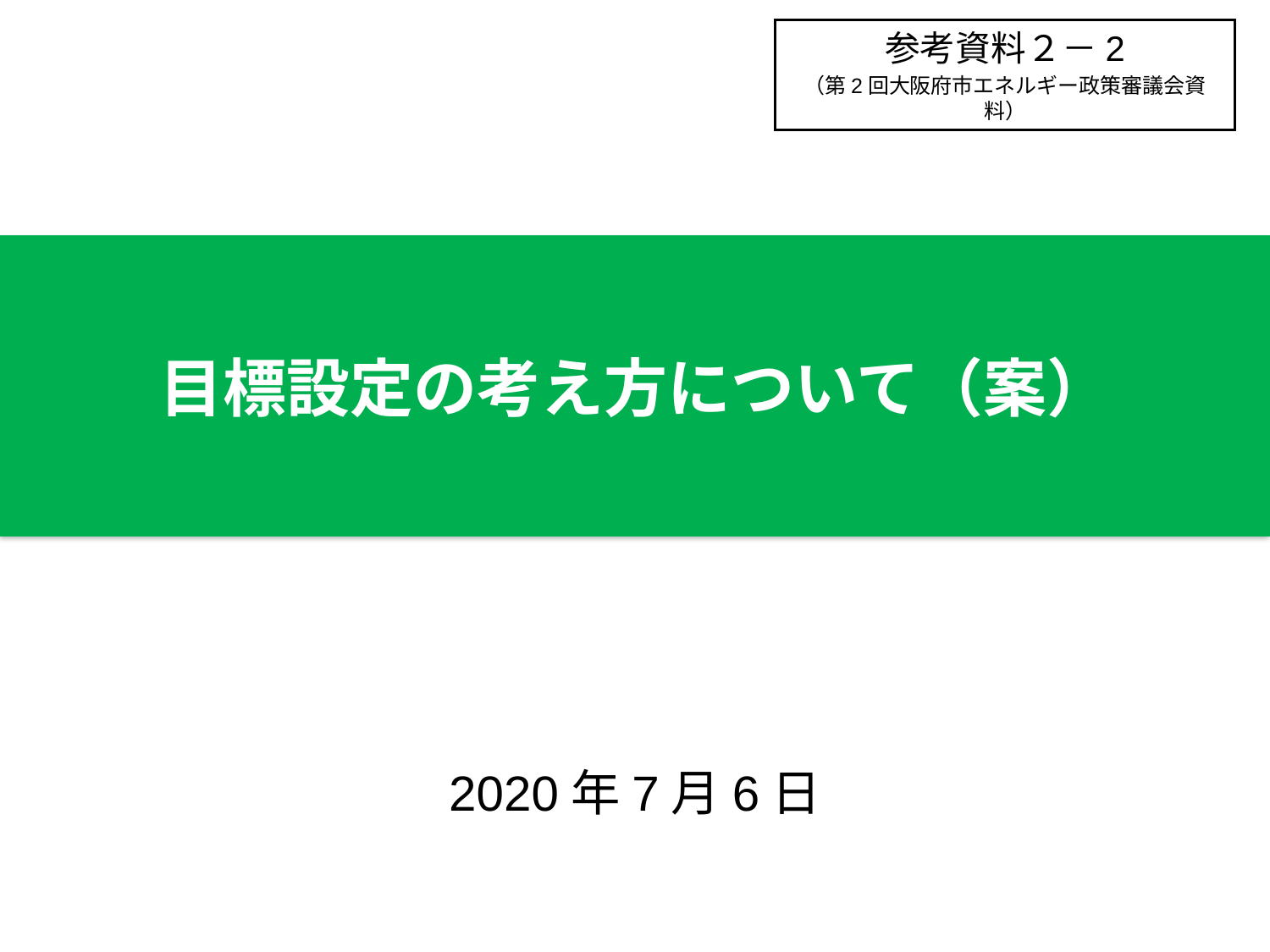

参考資料２－2
（第2回大阪府市エネルギー政策審議会資料）
目標設定の考え方について（案）
2020年7月6日